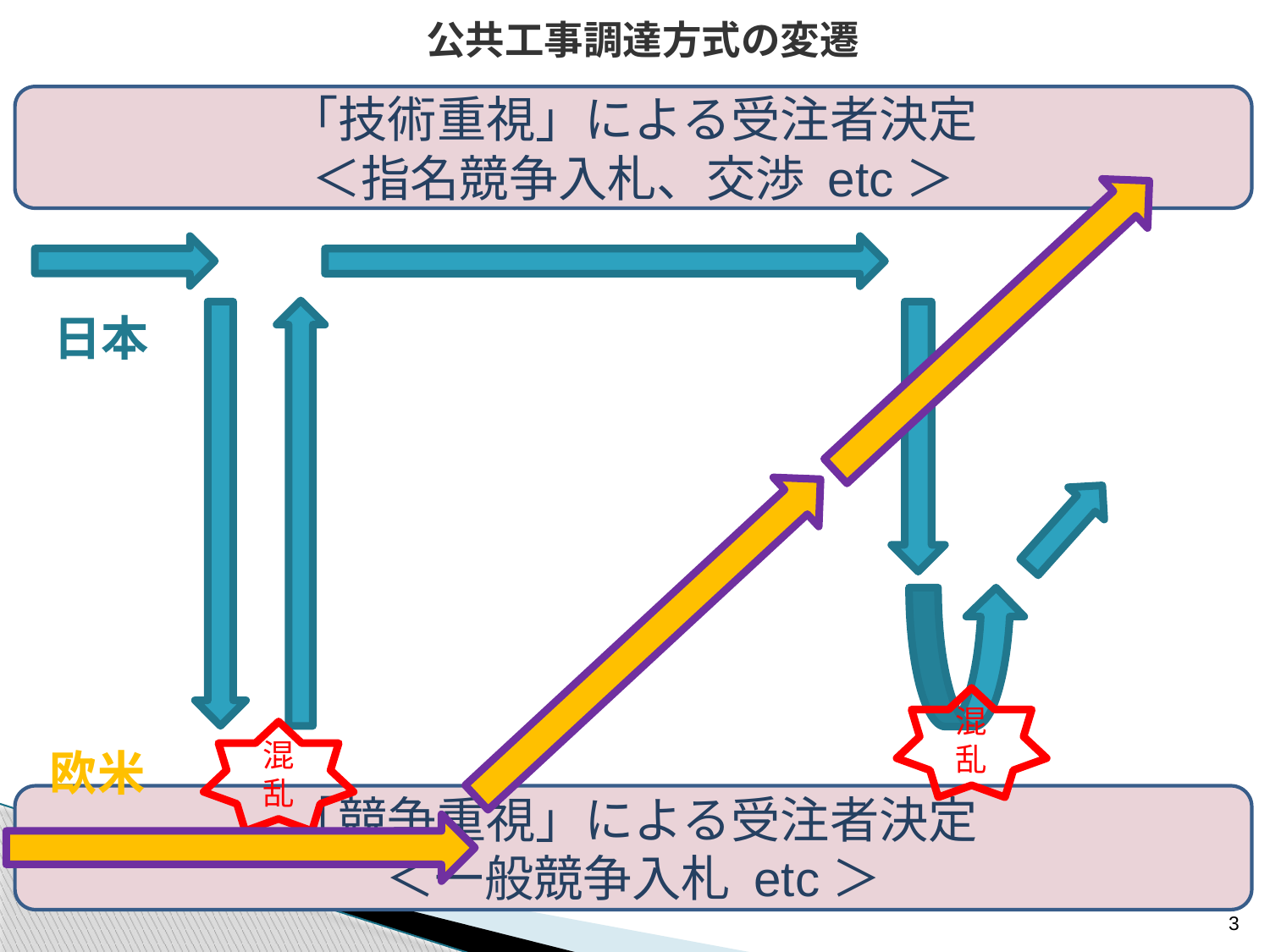

公共工事調達方式の変遷
「技術重視」による受注者決定
＜指名競争入札、交渉 etc＞

日本

混乱
混乱
欧米
「競争重視」による受注者決定
＜一般競争入札 etc＞

3